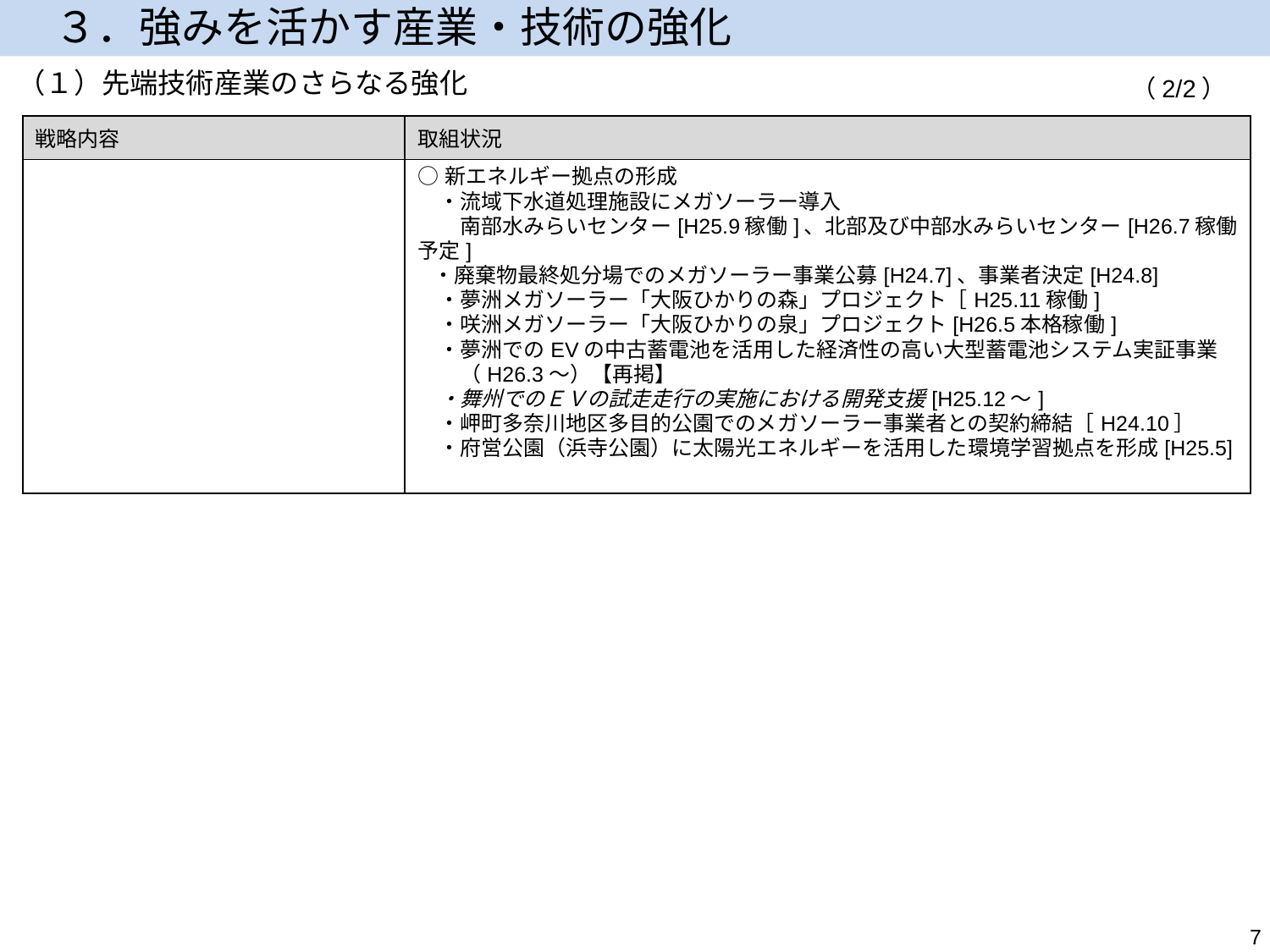

３．強みを活かす産業・技術の強化
（１）先端技術産業のさらなる強化
（2/2）
| 戦略内容 | 取組状況 |
| --- | --- |
|  | ○新エネルギー拠点の形成 　・流域下水道処理施設にメガソーラー導入 　　南部水みらいセンター[H25.9稼働]、北部及び中部水みらいセンター[H26.7稼働予定] ・廃棄物最終処分場でのメガソーラー事業公募[H24.7]、事業者決定[H24.8] 　・夢洲メガソーラー「大阪ひかりの森」プロジェクト［H25.11稼働] 　・咲洲メガソーラー「大阪ひかりの泉」プロジェクト[H26.5本格稼働] 　・夢洲でのEVの中古蓄電池を活用した経済性の高い大型蓄電池システム実証事業 　　（H26.3～）【再掲】 　・舞州でのＥＶの試走走行の実施における開発支援[H25.12～] 　・岬町多奈川地区多目的公園でのメガソーラー事業者との契約締結［H24.10］ 　・府営公園（浜寺公園）に太陽光エネルギーを活用した環境学習拠点を形成[H25.5] |
7